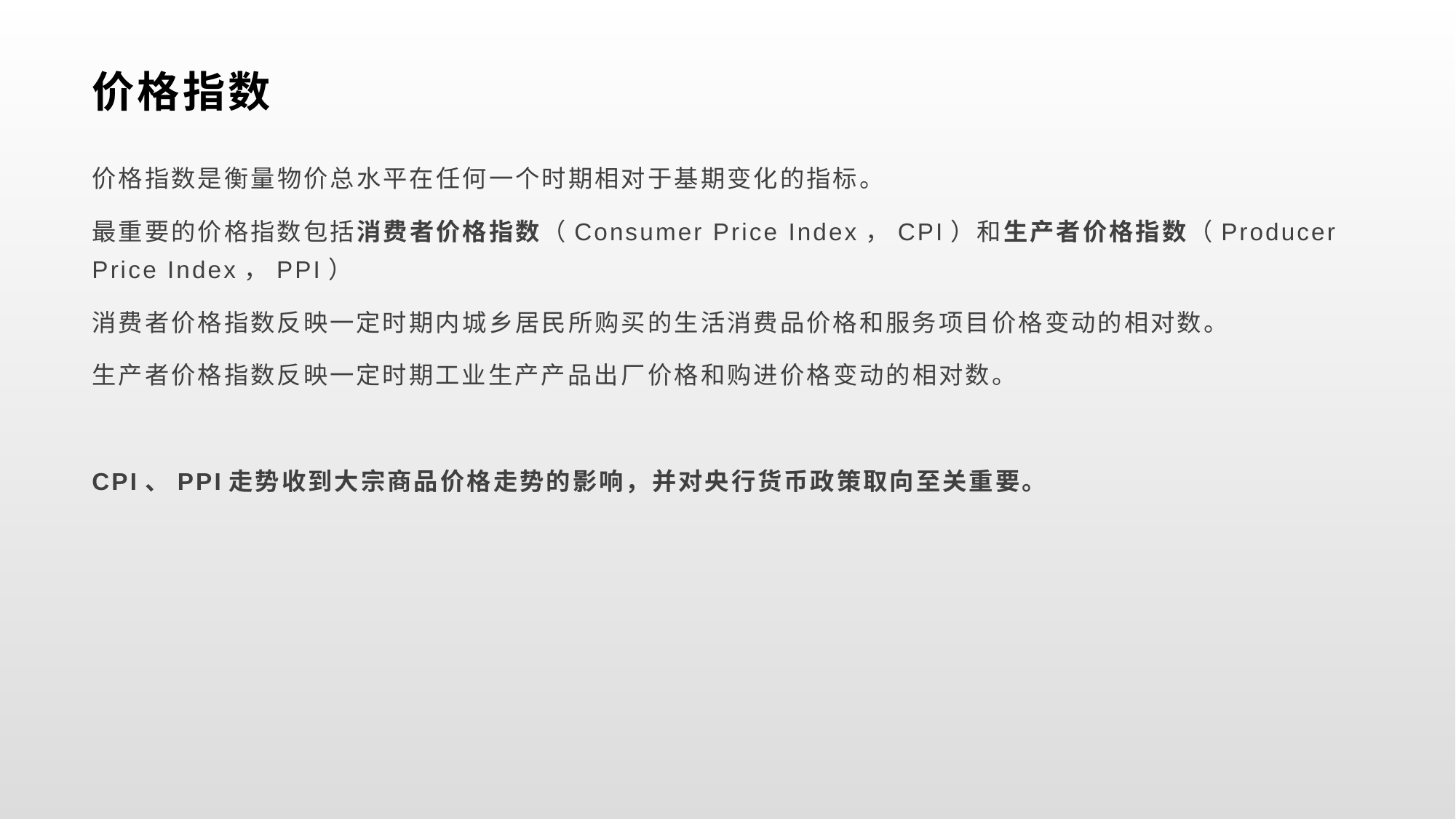

# 价格指数
价格指数是衡量物价总水平在任何一个时期相对于基期变化的指标。
最重要的价格指数包括消费者价格指数（Consumer Price Index，CPI）和生产者价格指数（Producer Price Index，PPI）
消费者价格指数反映一定时期内城乡居民所购买的生活消费品价格和服务项目价格变动的相对数。
生产者价格指数反映一定时期工业生产产品出厂价格和购进价格变动的相对数。

CPI、PPI走势收到大宗商品价格走势的影响，并对央行货币政策取向至关重要。